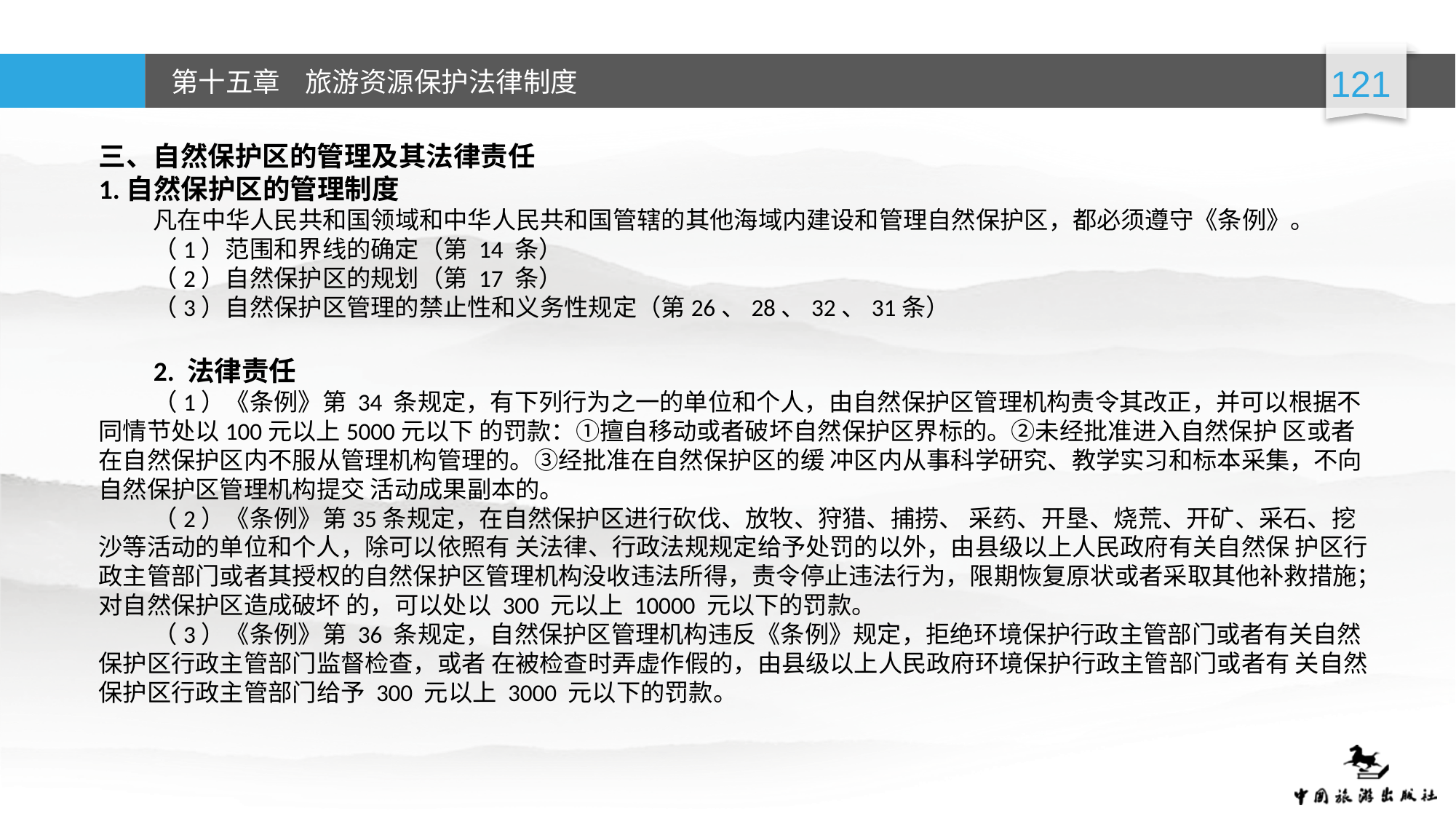

三、自然保护区的管理及其法律责任
1.自然保护区的管理制度
凡在中华人民共和国领域和中华人民共和国管辖的其他海域内建设和管理自然保护区，都必须遵守《条例》。
（1）范围和界线的确定（第 14 条）
（2）自然保护区的规划（第 17 条）
（3）自然保护区管理的禁止性和义务性规定（第26、28、32、31条）

2. 法律责任
（1）《条例》第 34 条规定，有下列行为之一的单位和个人，由自然保护区管理机构责令其改正，并可以根据不同情节处以100元以上5000元以下 的罚款：①擅自移动或者破坏自然保护区界标的。②未经批准进入自然保护 区或者在自然保护区内不服从管理机构管理的。③经批准在自然保护区的缓 冲区内从事科学研究、教学实习和标本采集，不向自然保护区管理机构提交 活动成果副本的。
（2）《条例》第35条规定，在自然保护区进行砍伐、放牧、狩猎、捕捞、 采药、开垦、烧荒、开矿、采石、挖沙等活动的单位和个人，除可以依照有 关法律、行政法规规定给予处罚的以外，由县级以上人民政府有关自然保 护区行政主管部门或者其授权的自然保护区管理机构没收违法所得，责令停止违法行为，限期恢复原状或者采取其他补救措施；对自然保护区造成破坏 的，可以处以 300 元以上 10000 元以下的罚款。
（3）《条例》第 36 条规定，自然保护区管理机构违反《条例》规定，拒绝环境保护行政主管部门或者有关自然保护区行政主管部门监督检查，或者 在被检查时弄虚作假的，由县级以上人民政府环境保护行政主管部门或者有 关自然保护区行政主管部门给予 300 元以上 3000 元以下的罚款。